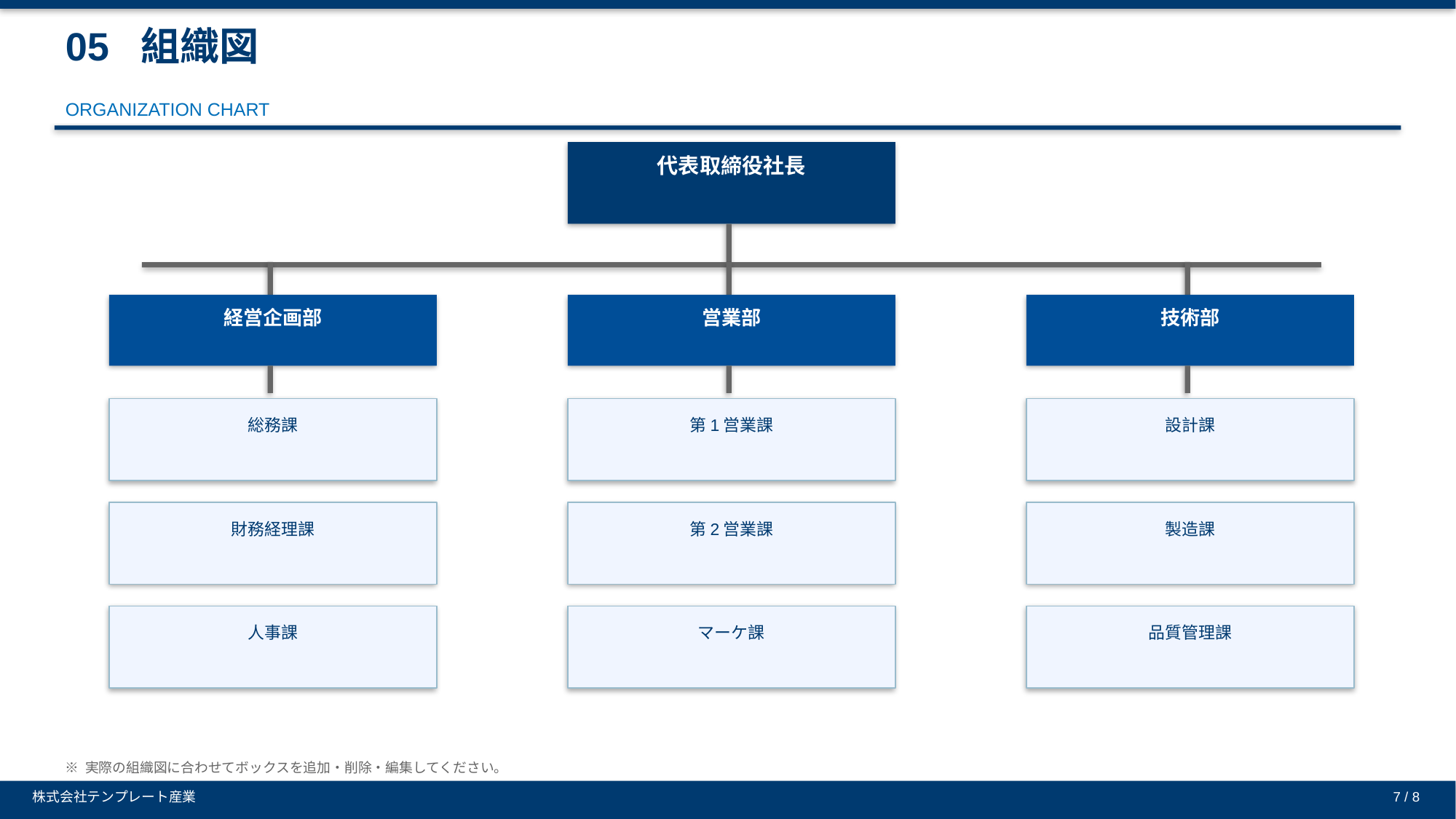

05  組織図
ORGANIZATION CHART

代表取締役社長

経営企画部
営業部
技術部

総務課
第1営業課
設計課

財務経理課
第2営業課
製造課

人事課
マーケ課
品質管理課
※ 実際の組織図に合わせてボックスを追加・削除・編集してください。

株式会社テンプレート産業
7 / 8